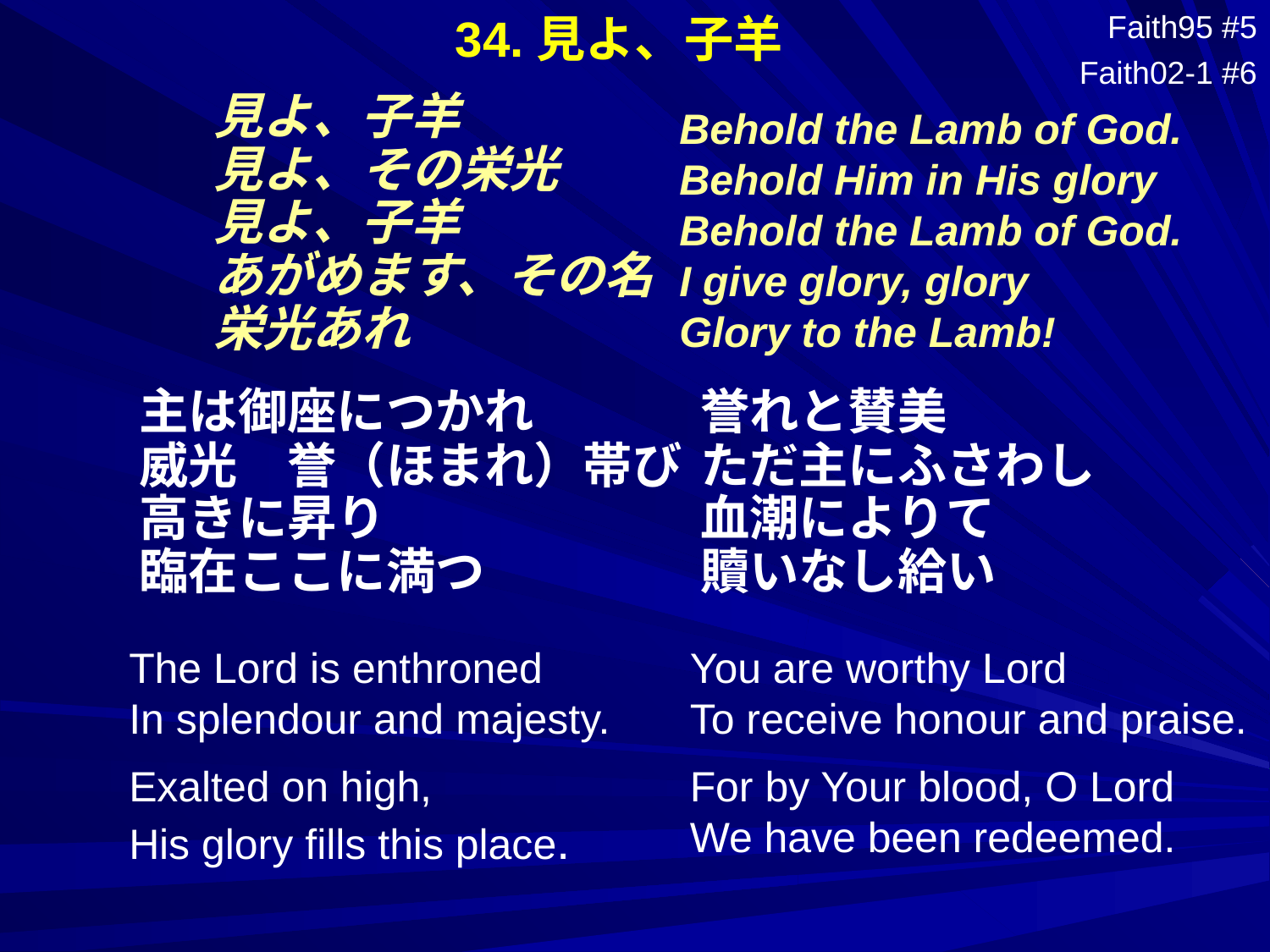

34.見よ、子羊
Faith95 #5
Faith02-1 #6
見よ、子羊
見よ、その栄光
見よ、子羊
あがめます、その名
栄光あれ
Behold the Lamb of God.
Behold Him in His glory
Behold the Lamb of God.
I give glory, glory
Glory to the Lamb!
主は御座につかれ
威光　誉（ほまれ）帯び
高きに昇り
臨在ここに満つ
誉れと賛美
ただ主にふさわし
血潮によりて
贖いなし給い
The Lord is enthroned
In splendour and majesty.

Exalted on high,
His glory fills this place.
You are worthy Lord
To receive honour and praise.

For by Your blood, O Lord
We have been redeemed.